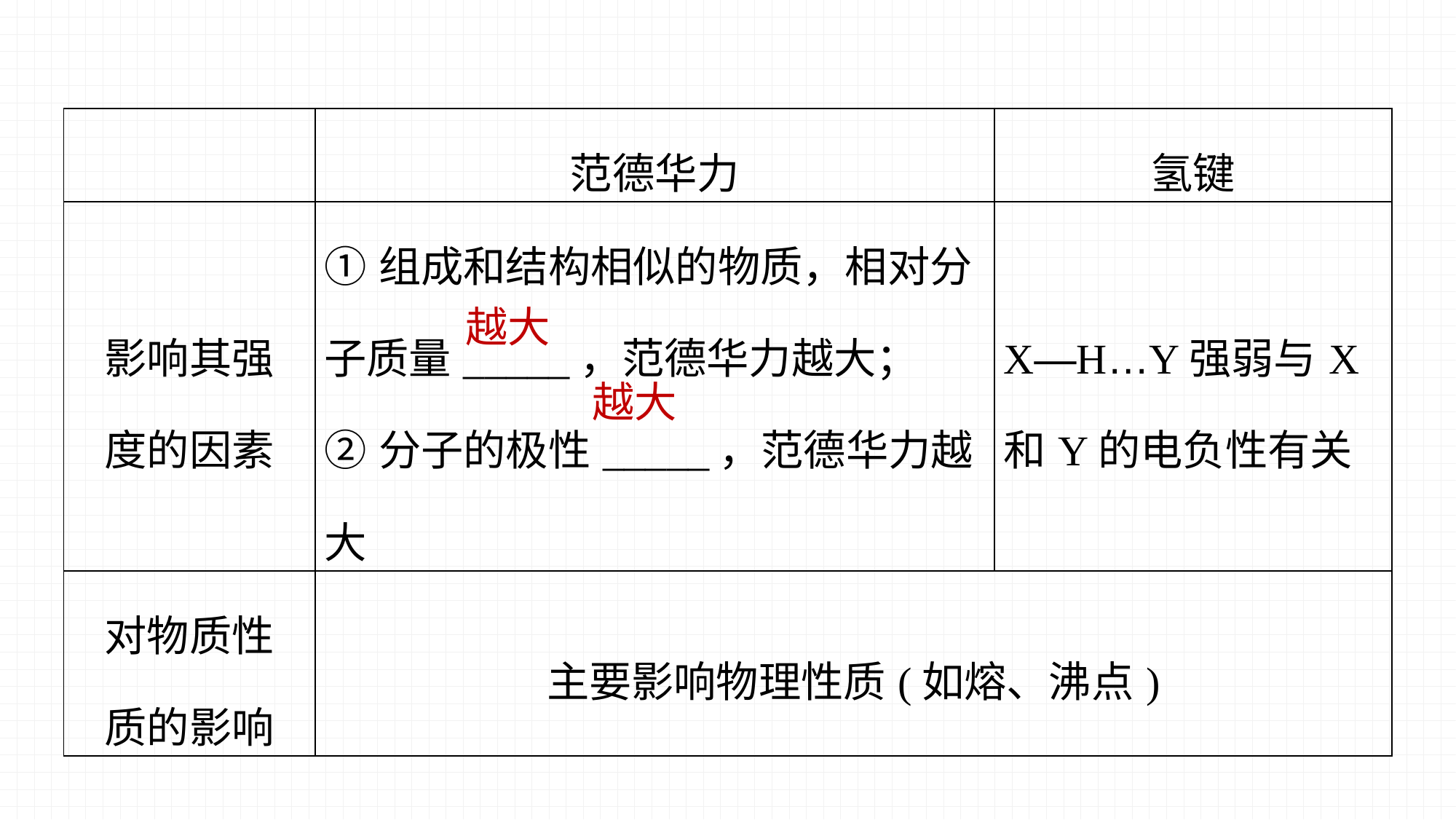

|  | 范德华力 | 氢键 |
| --- | --- | --- |
| 影响其强 度的因素 | ①组成和结构相似的物质，相对分子质量\_\_\_\_\_，范德华力越大； ②分子的极性\_\_\_\_\_，范德华力越大 | X—H…Y强弱与X和Y的电负性有关 |
| 对物质性 质的影响 | 主要影响物理性质(如熔、沸点) |  |
越大
越大